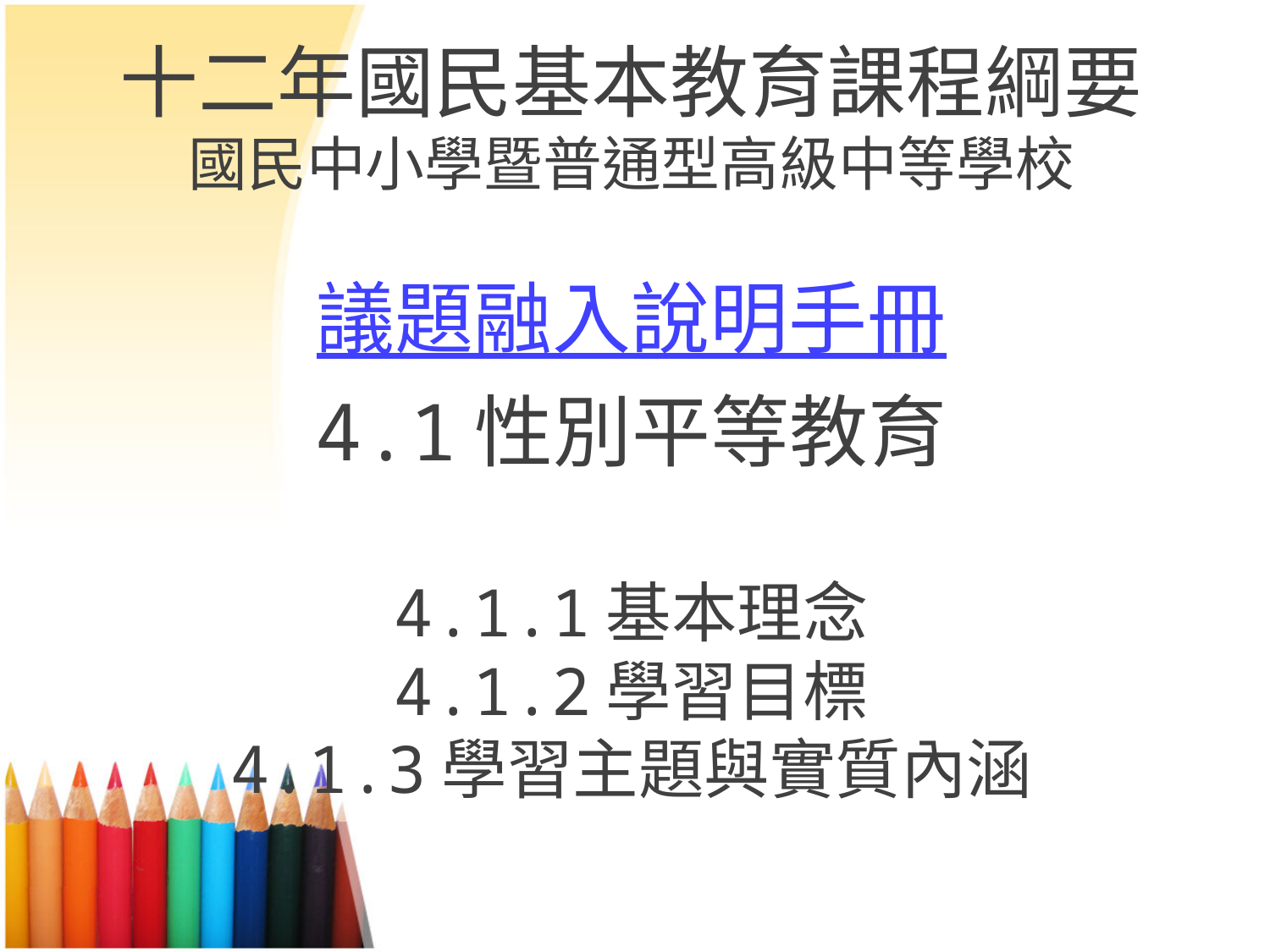

# 十二年國民基本教育課程綱要 國民中小學暨普通型高級中等學校 議題融入說明手冊 4.1性別平等教育 4.1.1基本理念 4.1.2學習目標 4.1.3學習主題與實質內涵